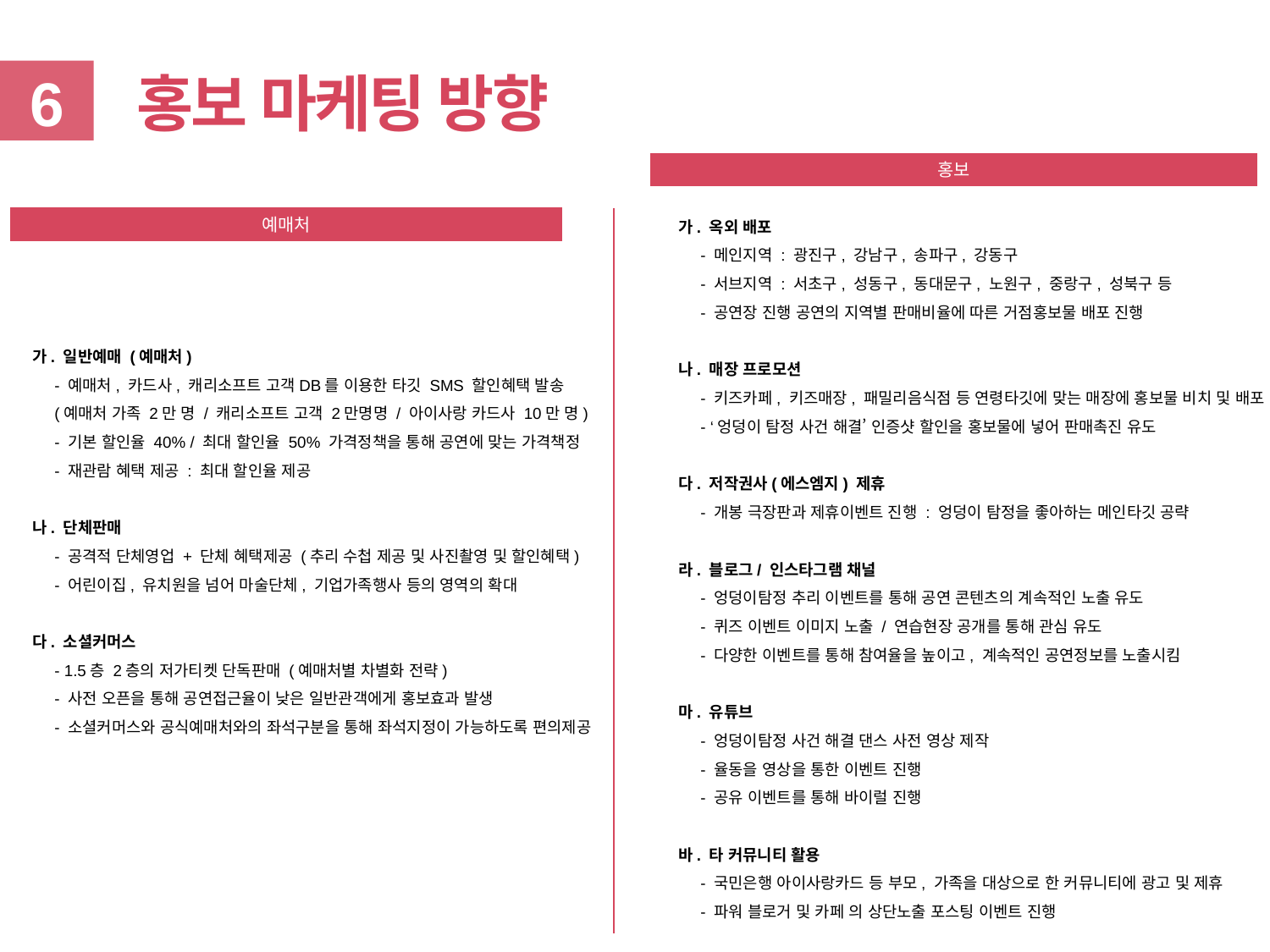

6    홍보 마케팅 방향
홍보

가. 옥외 배포
     - 메인지역 : 광진구, 강남구, 송파구, 강동구
     - 서브지역 : 서초구, 성동구, 동대문구, 노원구, 중랑구, 성북구 등
     - 공연장 진행 공연의 지역별 판매비율에 따른 거점홍보물 배포 진행

나. 매장 프로모션
     - 키즈카페, 키즈매장, 패밀리음식점 등 연령타깃에 맞는 매장에 홍보물 비치 및 배포
     - ‘엉덩이 탐정 사건 해결’ 인증샷 할인을 홍보물에 넣어 판매촉진 유도

다. 저작권사(에스엠지) 제휴
     - 개봉 극장판과 제휴이벤트 진행 : 엉덩이 탐정을 좋아하는 메인타깃 공략

라. 블로그/ 인스타그램 채널
     - 엉덩이탐정 추리 이벤트를 통해 공연 콘텐츠의 계속적인 노출 유도
     - 퀴즈 이벤트 이미지 노출 / 연습현장 공개를 통해 관심 유도
     - 다양한 이벤트를 통해 참여율을 높이고, 계속적인 공연정보를 노출시킴

마. 유튜브
     - 엉덩이탐정 사건 해결 댄스 사전 영상 제작
     - 율동을 영상을 통한 이벤트 진행
     - 공유 이벤트를 통해 바이럴 진행

바. 타 커뮤니티 활용
     - 국민은행 아이사랑카드 등 부모, 가족을 대상으로 한 커뮤니티에 광고 및 제휴
     - 파워 블로거 및 카페 의 상단노출 포스팅 이벤트 진행

예매처
가. 일반예매 (예매처)
     - 예매처, 카드사, 캐리소프트 고객DB를 이용한 타깃 SMS 할인혜택 발송
     (예매처 가족 2만 명 / 캐리소프트 고객 2만명명 / 아이사랑 카드사 10만 명)
     - 기본 할인율 40% / 최대 할인율 50% 가격정책을 통해 공연에 맞는 가격책정
     - 재관람 혜택 제공 : 최대 할인율 제공

나. 단체판매
     - 공격적 단체영업 + 단체 혜택제공 (추리 수첩 제공 및 사진촬영 및 할인혜택)
     - 어린이집, 유치원을 넘어 마술단체, 기업가족행사 등의 영역의 확대

다. 소셜커머스
     - 1.5층 2층의 저가티켓 단독판매 (예매처별 차별화 전략)
     - 사전 오픈을 통해 공연접근율이 낮은 일반관객에게 홍보효과 발생
     - 소셜커머스와 공식예매처와의 좌석구분을 통해 좌석지정이 가능하도록 편의제공